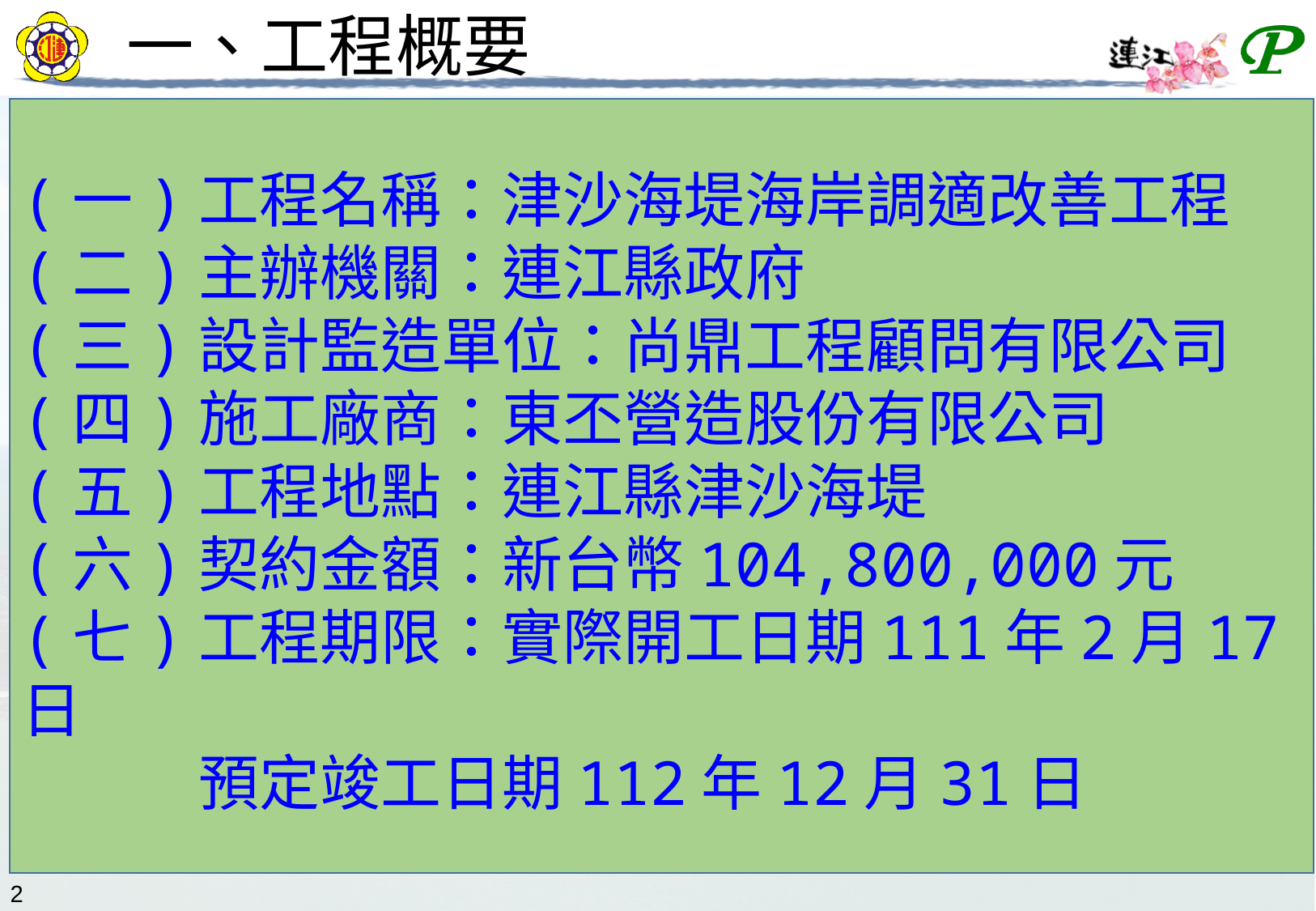

# 一、工程概要

(一)工程名稱：津沙海堤海岸調適改善工程
(二)主辦機關：連江縣政府
(三)設計監造單位：尚鼎工程顧問有限公司
(四)施工廠商：東丕營造股份有限公司
(五)工程地點：連江縣津沙海堤
(六)契約金額：新台幣104,800,000元
(七)工程期限：實際開工日期111年2月17日
            預定竣工日期112年12月31日
2